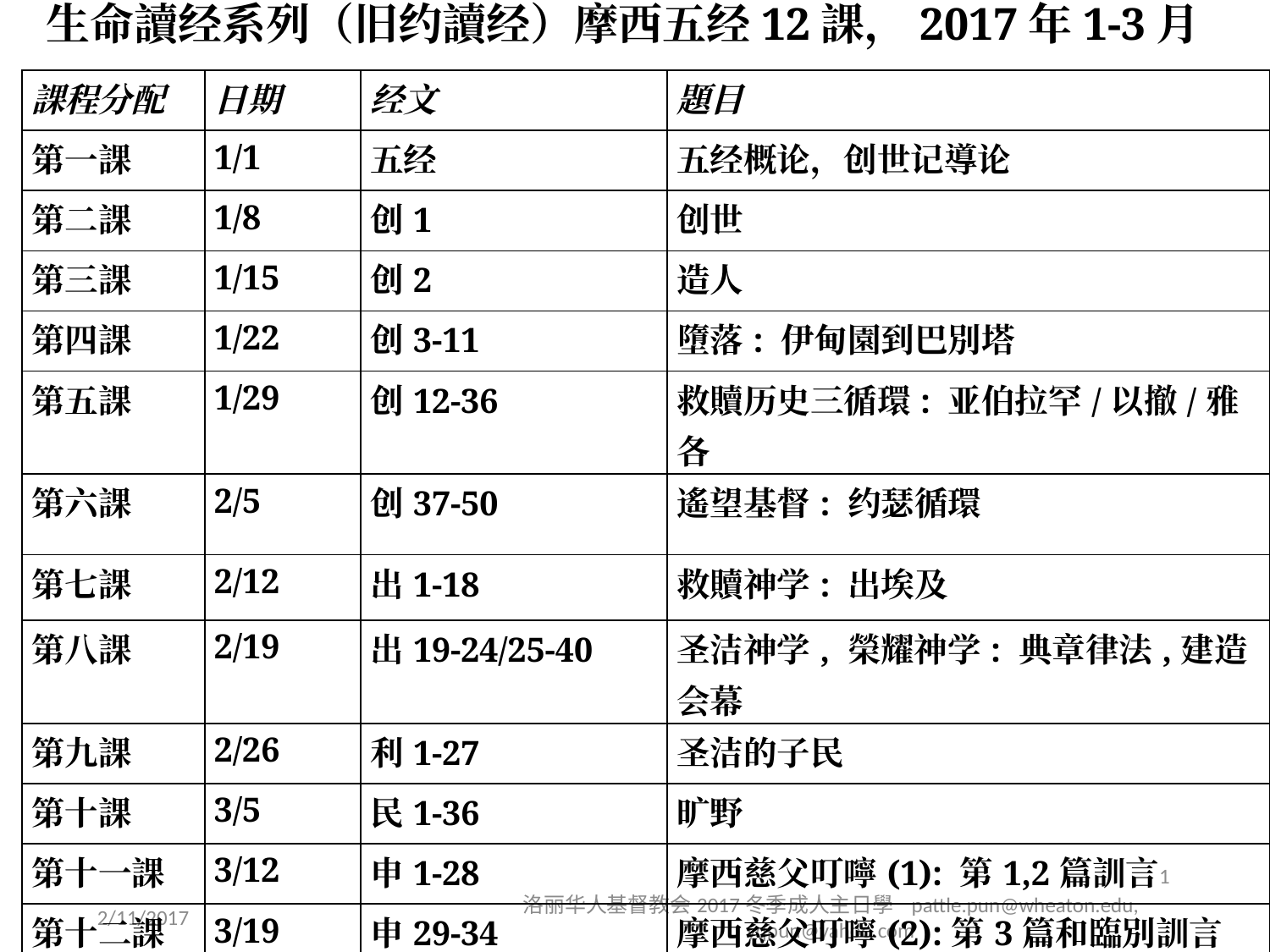

# 生命讀经系列（旧约讀经）摩西五经12課，2017年1-3月
| 課程分配 | 日期 | 经文 | 題目 |
| --- | --- | --- | --- |
| 第一課 | 1/1 | 五经 | 五经概论，创世记導论 |
| 第二課 | 1/8 | 创1 | 创世 |
| 第三課 | 1/15 | 创2 | 造人 |
| 第四課 | 1/22 | 创3-11 | 墮落: 伊甸園到巴別塔 |
| 第五課 | 1/29 | 创12-36 | 救贖历史三循環: 亚伯拉罕/以撤/雅各 |
| 第六課 | 2/5 | 创37-50 | 遙望基督: 约瑟循環 |
| 第七課 | 2/12 | 出1-18 | 救贖神学: 出埃及 |
| 第八課 | 2/19 | 出19-24/25-40 | 圣洁神学, 榮耀神学: 典章律法,建造会幕 |
| 第九課 | 2/26 | 利1-27 | 圣洁的子民 |
| 第十課 | 3/5 | 民1-36 | 旷野 |
| 第十一課 | 3/12 | 申1-28 | 摩西慈父叮嚀(1): 第1,2篇訓言 |
| 第十二課 | 3/19 | 申29-34 | 摩西慈父叮嚀(2):第3篇和臨別訓言 |
1
2/11/2017
洛丽华⼈基督教会2017冬季成⼈主⽇學  pattle.pun@wheaton.edu, yqpun@yahoo.com